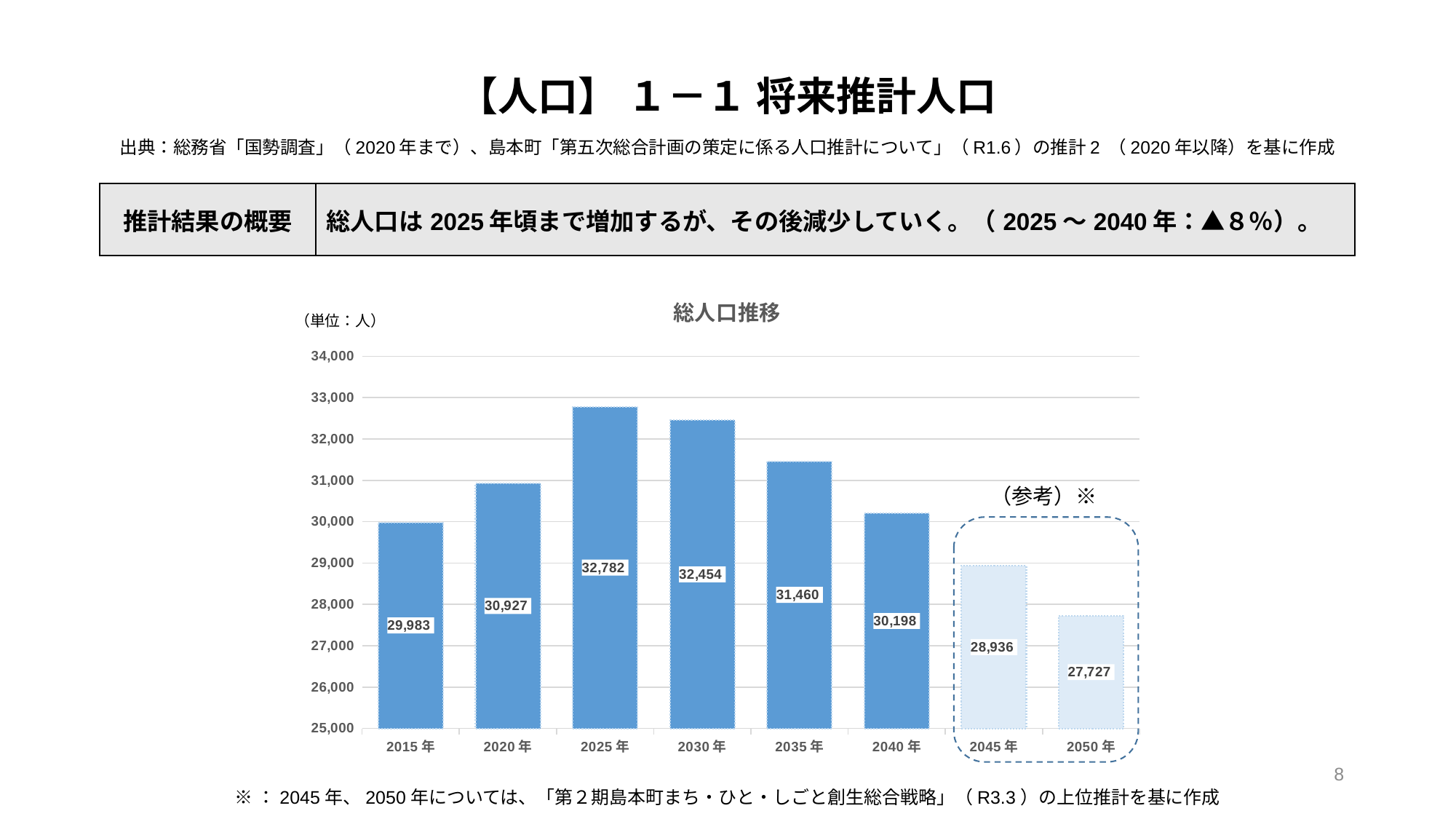

# 【人口】 １－１ 将来推計人口 出典：総務省「国勢調査」（2020年まで）、島本町「第五次総合計画の策定に係る人口推計について」（R1.6）の推計2 （2020年以降）を基に作成
| 推計結果の概要 | 総人口は2025年頃まで増加するが、その後減少していく。（2025～2040年：▲８％）。 |
| --- | --- |

### Chart: 総人口推移

| Category | 島本町 |
|---|---|
| 2015年 | 29983.0 |
| 2020年 | 30927.0 |
| 2025年 | 32782.12840698975 |
| 2030年 | 32453.97601123495 |
| 2035年 | 31460.31272841602 |
| 2040年 | 30198.38706159954 |
| 2045年 | 28936.0 |
| 2050年 | 27727.0 |
（単位：人）
（参考）※

8
※：2045年、2050年については、「第２期島本町まち・ひと・しごと創生総合戦略」（R3.3）の上位推計を基に作成